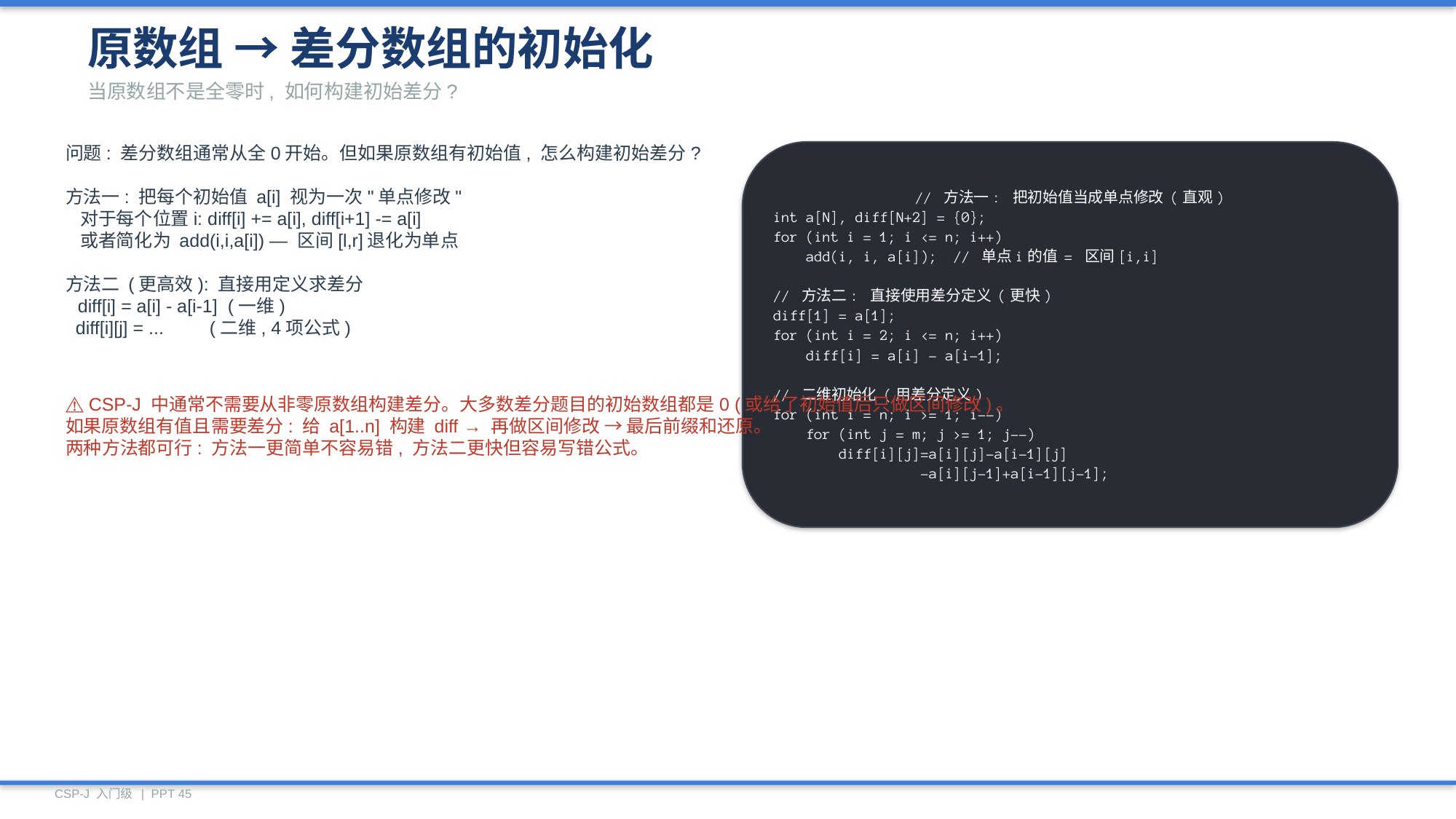

原数组 → 差分数组的初始化
当原数组不是全零时, 如何构建初始差分?
问题: 差分数组通常从全0开始。但如果原数组有初始值, 怎么构建初始差分?
方法一: 把每个初始值 a[i] 视为一次"单点修改"
  对于每个位置i: diff[i] += a[i], diff[i+1] -= a[i]
  或者简化为 add(i,i,a[i]) — 区间[l,r]退化为单点
方法二 (更高效): 直接用定义求差分
  diff[i] = a[i] - a[i-1]  (一维)
  diff[i][j] = ...         (二维, 4项公式)
// 方法一: 把初始值当成单点修改 (直观)
int a[N], diff[N+2] = {0};
for (int i = 1; i <= n; i++)
    add(i, i, a[i]);  // 单点i的值 = 区间[i,i]

// 方法二: 直接使用差分定义 (更快)
diff[1] = a[1];
for (int i = 2; i <= n; i++)
    diff[i] = a[i] - a[i-1];

// 二维初始化 (用差分定义)
for (int i = n; i >= 1; i--)
    for (int j = m; j >= 1; j--)
        diff[i][j]=a[i][j]-a[i-1][j]
                  -a[i][j-1]+a[i-1][j-1];
⚠️ CSP-J 中通常不需要从非零原数组构建差分。大多数差分题目的初始数组都是0 (或给了初始值后只做区间修改)。
如果原数组有值且需要差分: 给 a[1..n] 构建 diff → 再做区间修改 → 最后前缀和还原。
两种方法都可行: 方法一更简单不容易错, 方法二更快但容易写错公式。

CSP-J 入门级  |  PPT 45